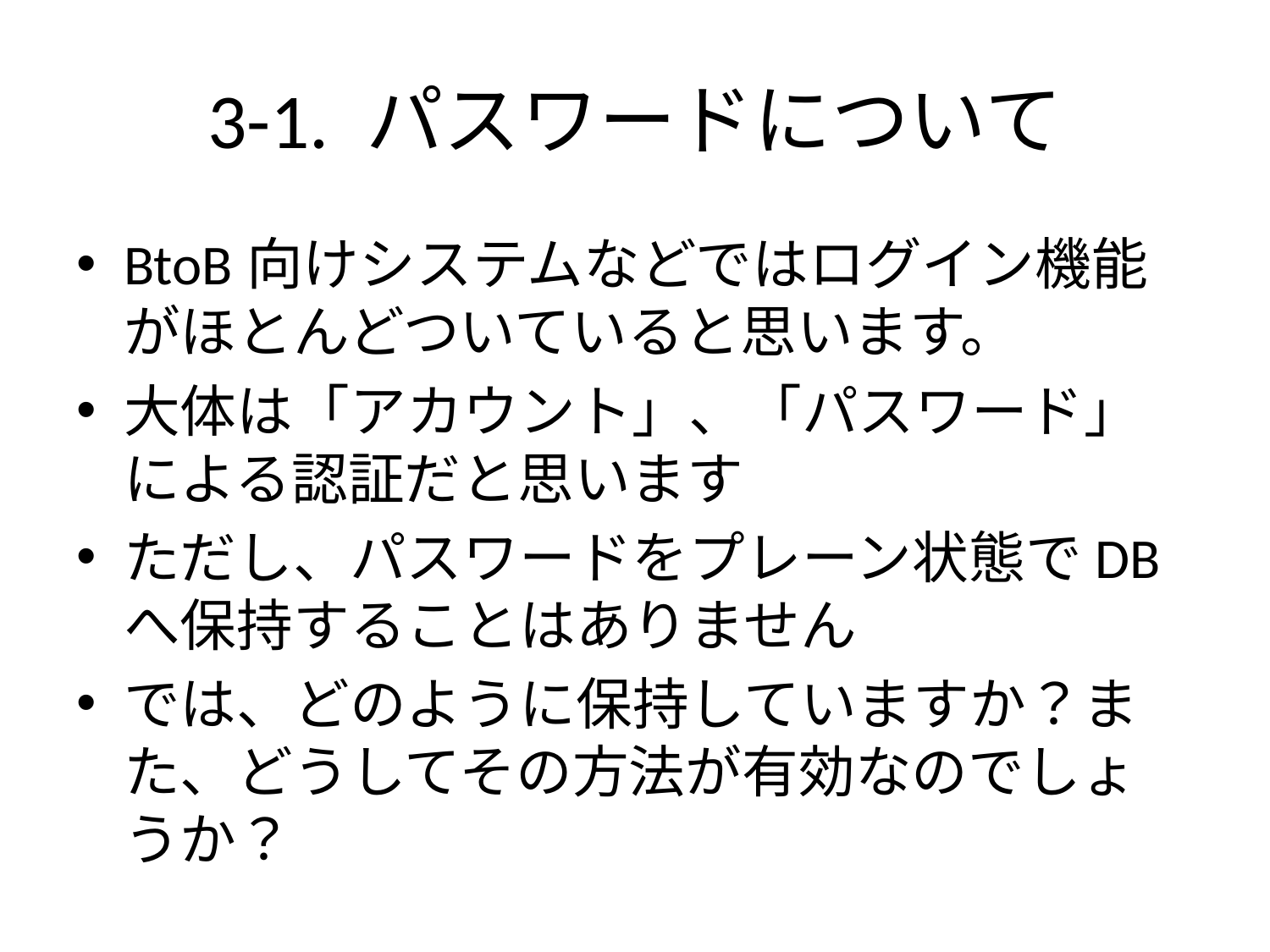

# 3-1. パスワードについて
BtoB向けシステムなどではログイン機能がほとんどついていると思います。
大体は「アカウント」、「パスワード」による認証だと思います
ただし、パスワードをプレーン状態でDBへ保持することはありません
では、どのように保持していますか？また、どうしてその方法が有効なのでしょうか？